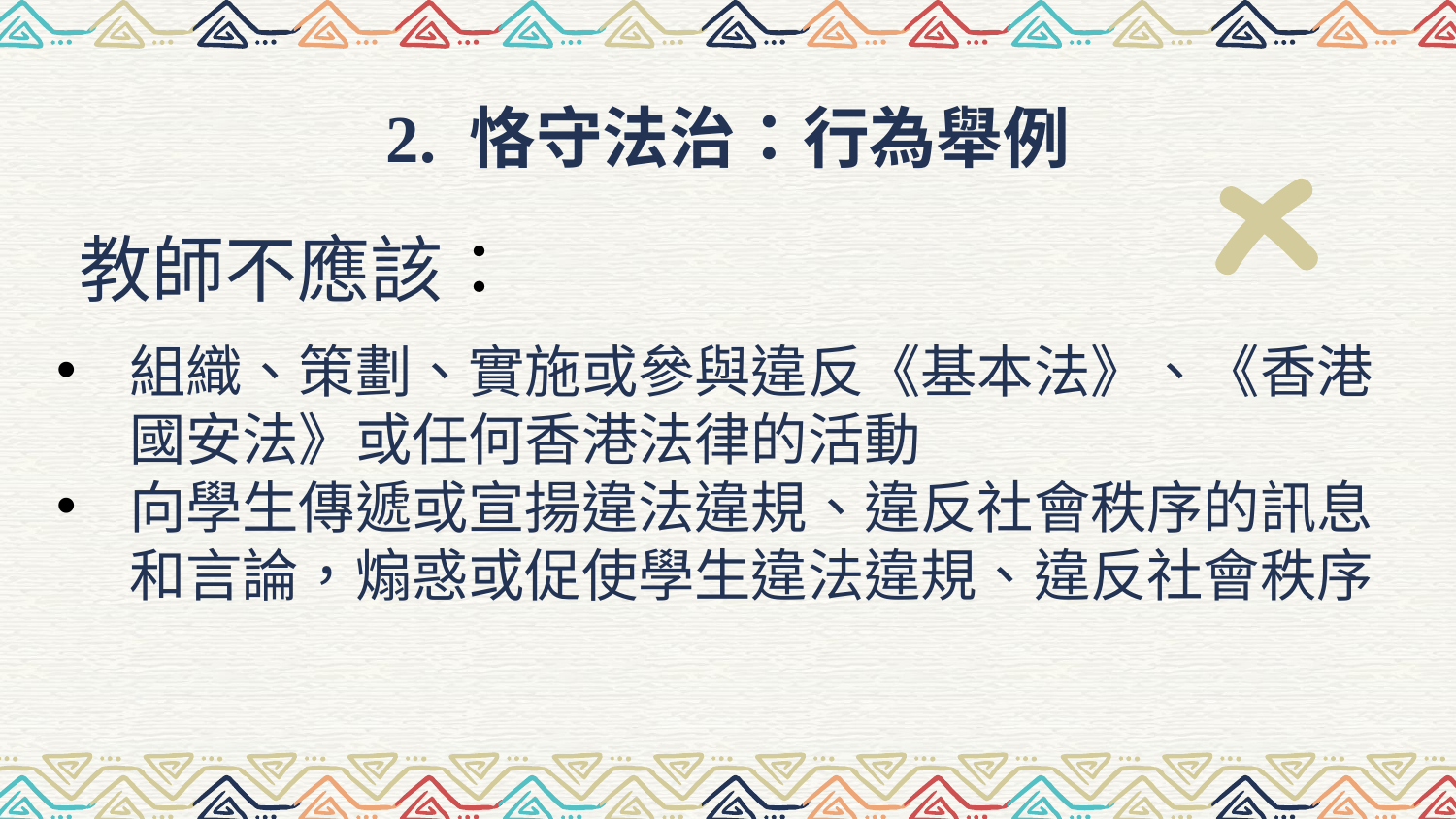

# 2. 恪守法治：行為舉例

教師不應該：
組織、策劃、實施或參與違反《基本法》、《香港國安法》或任何香港法律的活動
向學生傳遞或宣揚違法違規、違反社會秩序的訊息和言論，煽惑或促使學生違法違規、違反社會秩序